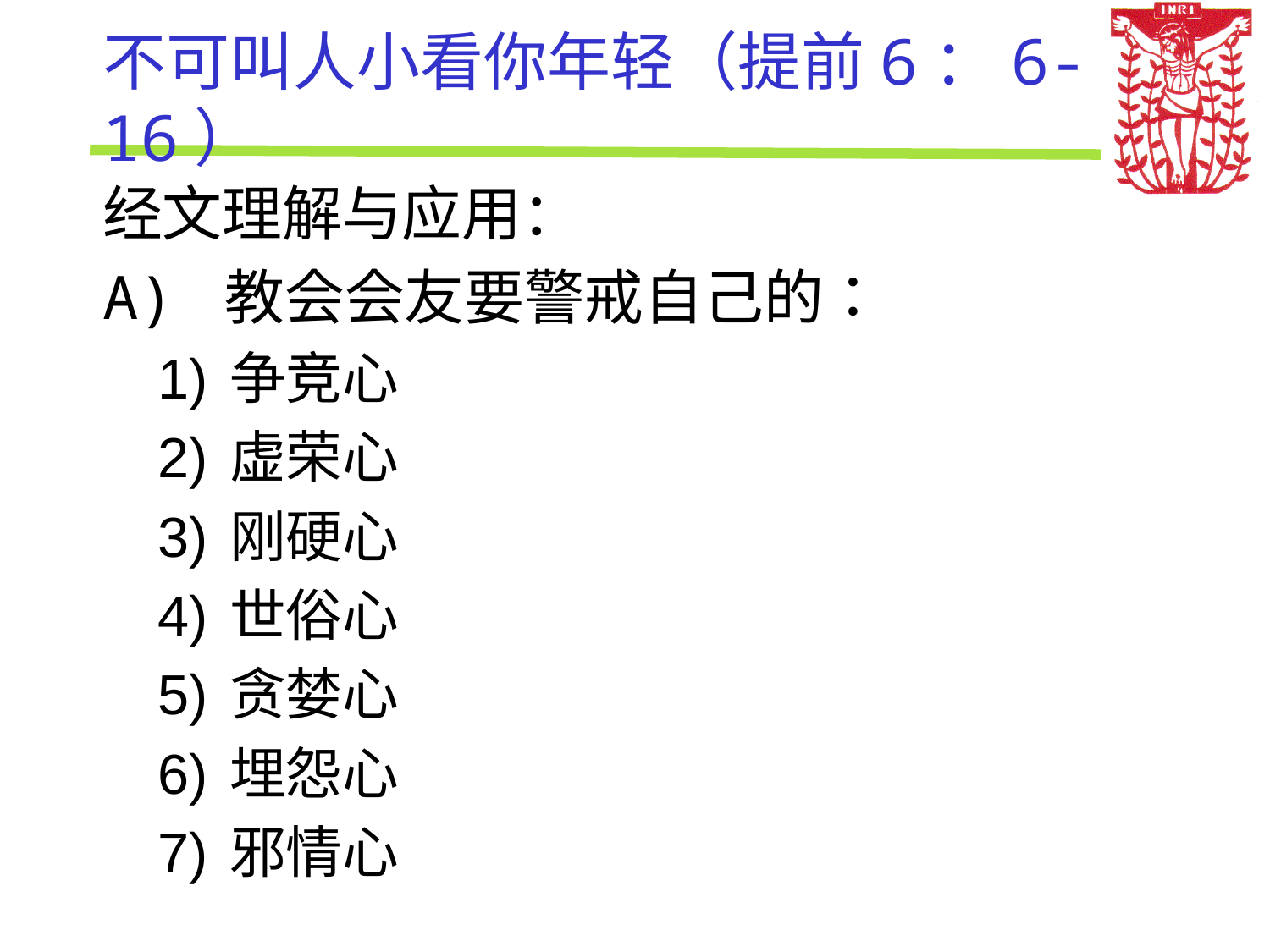

# 不可叫人小看你年轻（提前6：6-16）
经文理解与应用：
A) 教会会友要警戒自己的：
争竞心
虚荣心
刚硬心
世俗心
贪婪心
埋怨心
邪情心